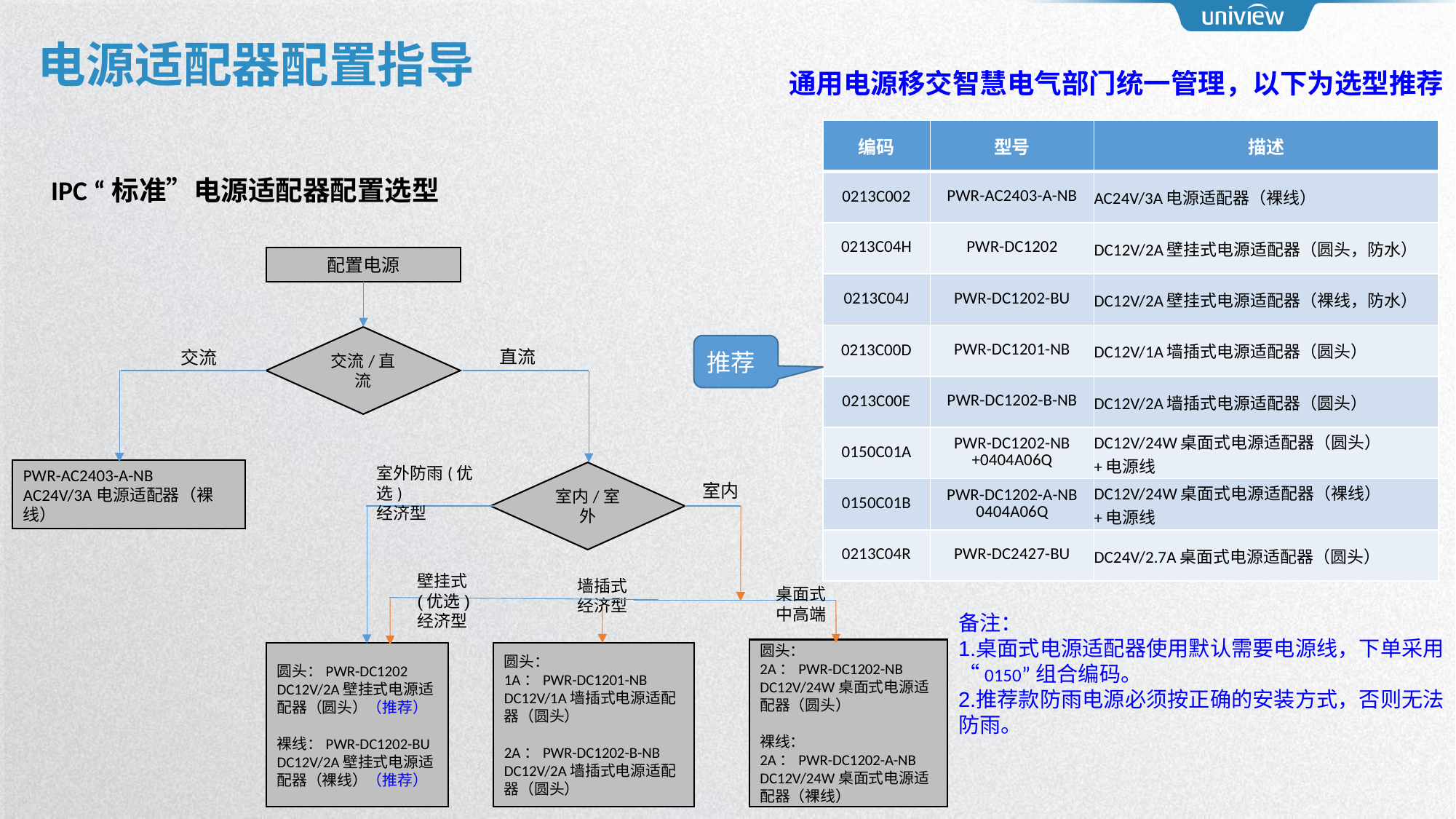

# 电源适配器配置指导
通用电源移交智慧电气部门统一管理，以下为选型推荐
| 编码 | 型号 | 描述 |
| --- | --- | --- |
| 0213C002 | PWR-AC2403-A-NB | AC24V/3A电源适配器（裸线） |
| 0213C04H | PWR-DC1202 | DC12V/2A壁挂式电源适配器（圆头，防水） |
| 0213C04J | PWR-DC1202-BU | DC12V/2A壁挂式电源适配器（裸线，防水） |
| 0213C00D | PWR-DC1201-NB | DC12V/1A墙插式电源适配器（圆头） |
| 0213C00E | PWR-DC1202-B-NB | DC12V/2A墙插式电源适配器（圆头） |
| 0150C01A | PWR-DC1202-NB +0404A06Q | DC12V/24W桌面式电源适配器（圆头） +电源线 |
| 0150C01B | PWR-DC1202-A-NB 0404A06Q | DC12V/24W桌面式电源适配器（裸线） +电源线 |
| 0213C04R | PWR-DC2427-BU | DC24V/2.7A桌面式电源适配器（圆头） |
IPC “标准”电源适配器配置选型
配置电源
交流/直流
直流
交流
室外防雨(优选)
经济型
PWR-AC2403-A-NB
AC24V/3A电源适配器（裸线）
室内/室外
室内
墙插式
经济型
桌面式
中高端
圆头：
2A：PWR-DC1202-NB
DC12V/24W桌面式电源适配器（圆头）

裸线：
2A：PWR-DC1202-A-NB
DC12V/24W桌面式电源适配器（裸线）
圆头：
1A：PWR-DC1201-NB
DC12V/1A墙插式电源适配器（圆头）

2A：PWR-DC1202-B-NB
DC12V/2A墙插式电源适配器（圆头）
圆头：PWR-DC1202
DC12V/2A壁挂式电源适配器（圆头）（推荐）

裸线：PWR-DC1202-BU
DC12V/2A壁挂式电源适配器（裸线）（推荐）
推荐
壁挂式(优选)
经济型
备注：
桌面式电源适配器使用默认需要电源线，下单采用“0150”组合编码。
推荐款防雨电源必须按正确的安装方式，否则无法防雨。